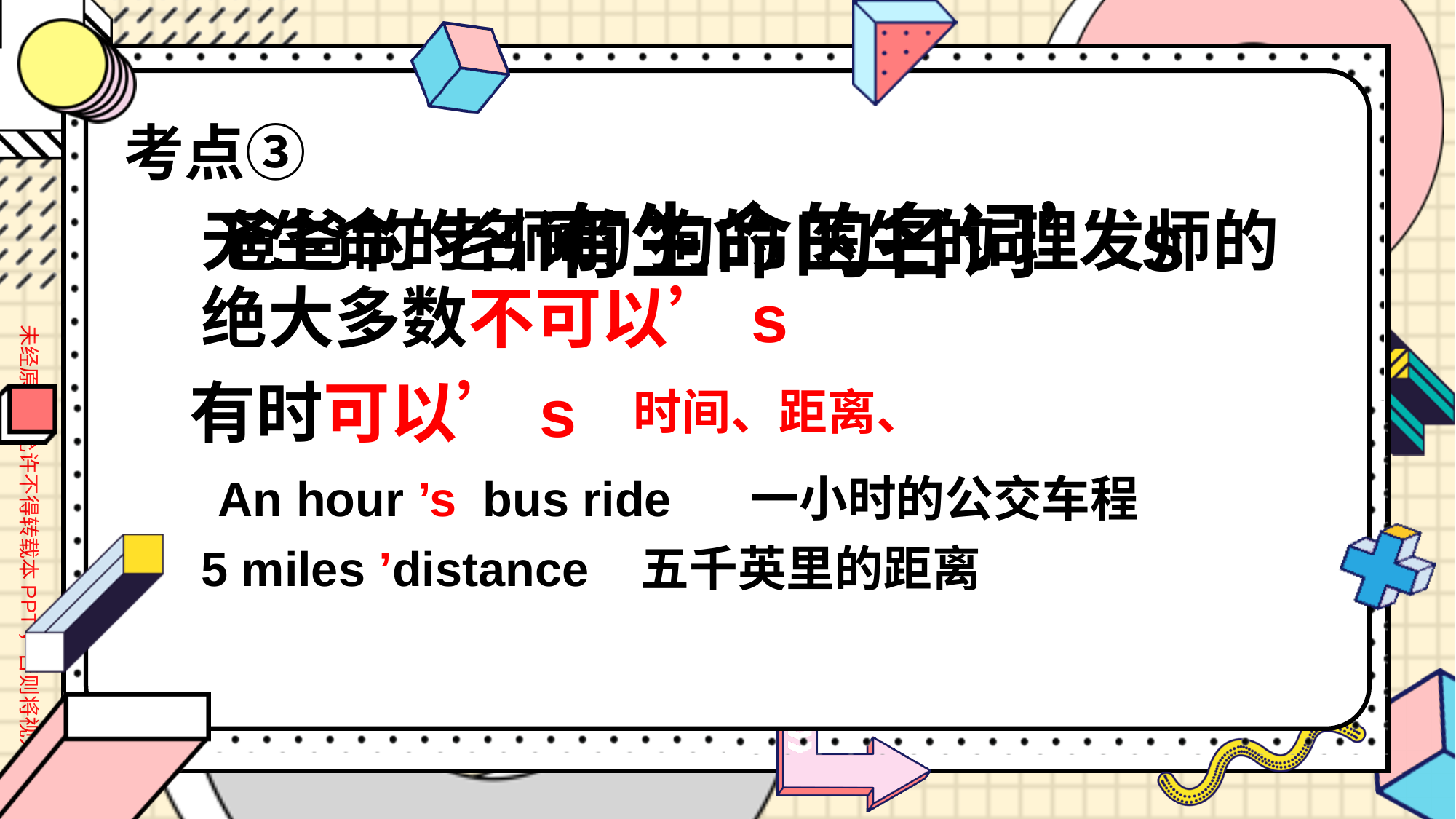

考点③
有生命的名词’s
无生命的名词
爸爸的 老师的 狗的 医生的 理发师的
绝大多数不可以’s
有时可以’s
时间、距离、
An hour ’s  bus ride     一小时的公交车程
5 miles ’distance   五千英里的距离